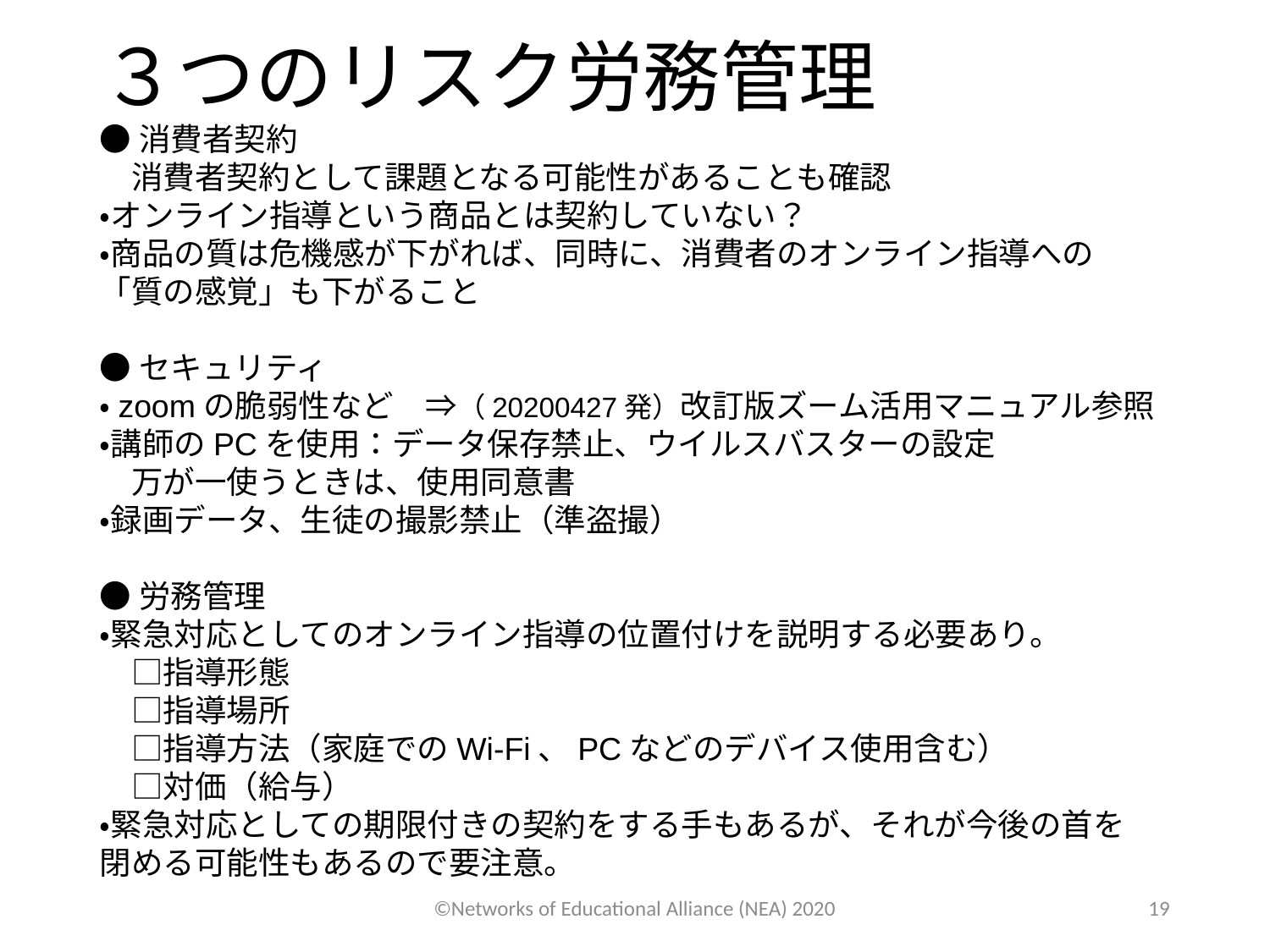

# ３つのリスク労務管理
●消費者契約
　消費者契約として課題となる可能性があることも確認
・オンライン指導という商品とは契約していない？
・商品の質は危機感が下がれば、同時に、消費者のオンライン指導への「質の感覚」も下がること

●セキュリティ
・zoomの脆弱性など　⇒（20200427発）改訂版ズーム活用マニュアル参照
・講師のPCを使用：データ保存禁止、ウイルスバスターの設定
　万が一使うときは、使用同意書
・録画データ、生徒の撮影禁止（準盗撮）

●労務管理
・緊急対応としてのオンライン指導の位置付けを説明する必要あり。
　□指導形態
　□指導場所
　□指導方法（家庭でのWi-Fi、PCなどのデバイス使用含む）
　□対価（給与）
・緊急対応としての期限付きの契約をする手もあるが、それが今後の首を閉める可能性もあるので要注意。

©Networks of Educational Alliance (NEA) 2020
19